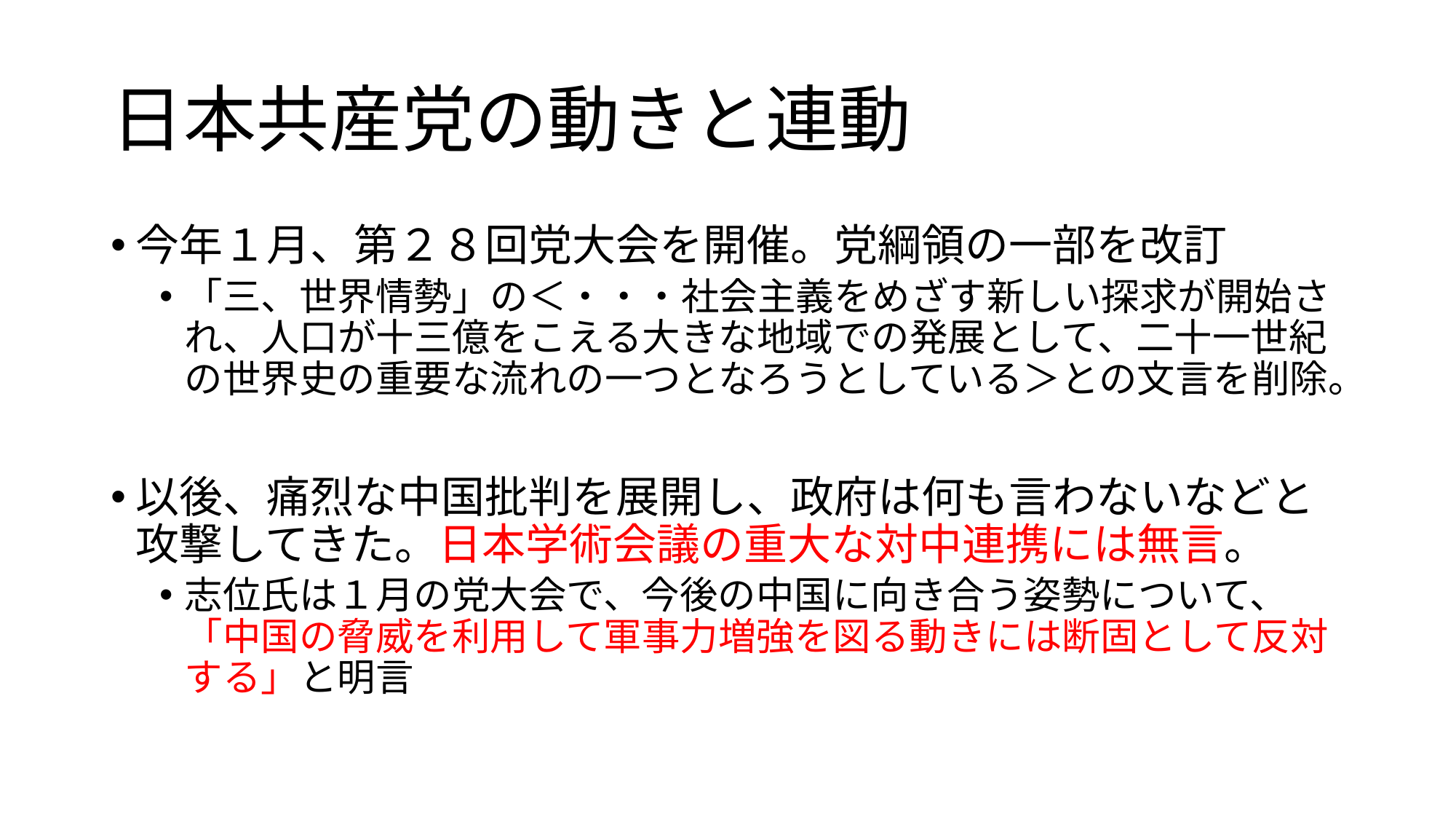

# 日本共産党の動きと連動
今年１月、第２８回党大会を開催。党綱領の一部を改訂
「三、世界情勢」の＜・・・社会主義をめざす新しい探求が開始され、人口が十三億をこえる大きな地域での発展として、二十一世紀の世界史の重要な流れの一つとなろうとしている＞との文言を削除。

以後、痛烈な中国批判を展開し、政府は何も言わないなどと攻撃してきた。日本学術会議の重大な対中連携には無言。
志位氏は１月の党大会で、今後の中国に向き合う姿勢について、「中国の脅威を利用して軍事力増強を図る動きには断固として反対する」と明言